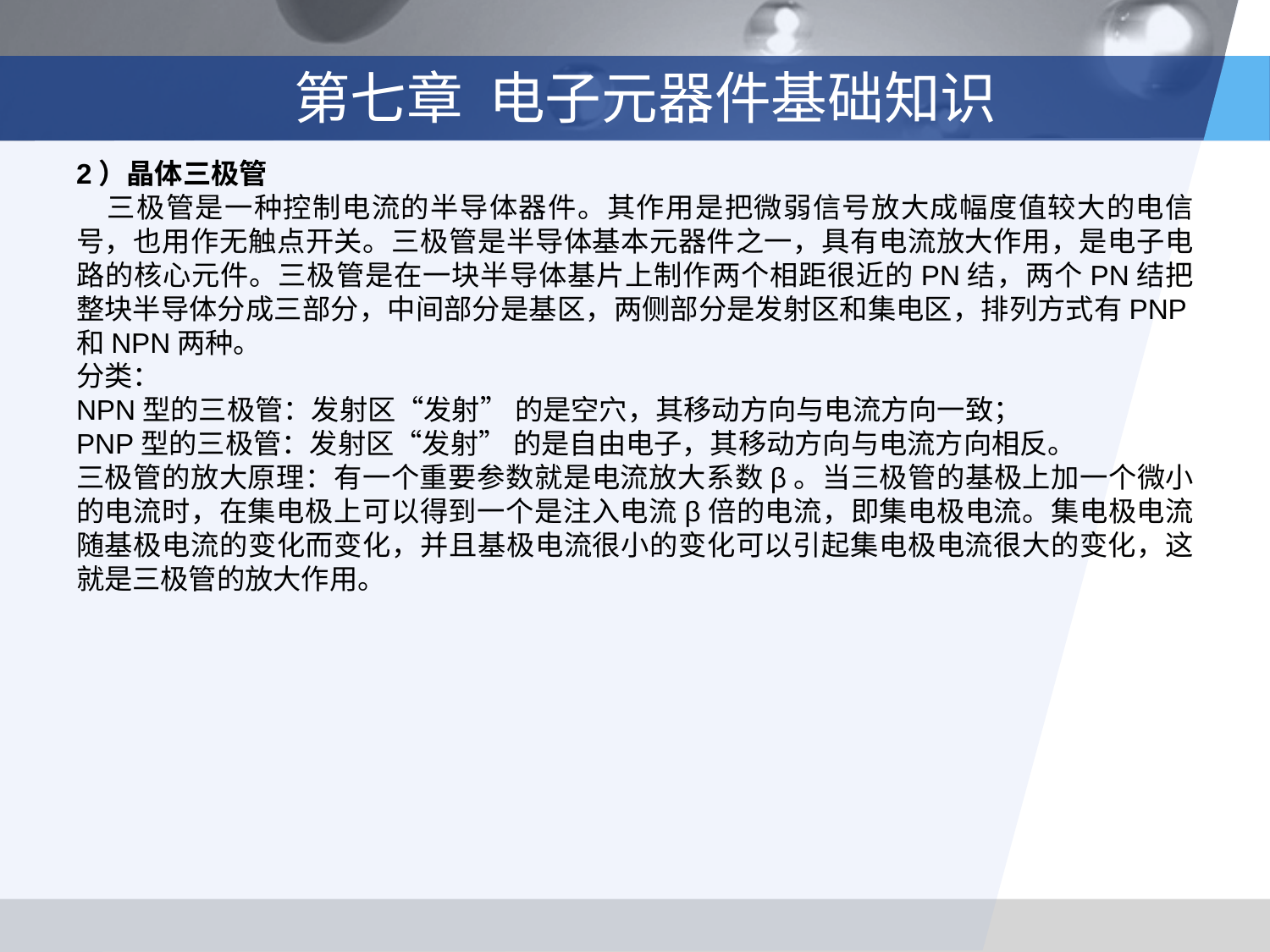

# 第七章  电子元器件基础知识
2）晶体三极管
   三极管是一种控制电流的半导体器件。其作用是把微弱信号放大成幅度值较大的电信号，也用作无触点开关。三极管是半导体基本元器件之一，具有电流放大作用，是电子电路的核心元件。三极管是在一块半导体基片上制作两个相距很近的PN结，两个PN结把整块半导体分成三部分，中间部分是基区，两侧部分是发射区和集电区，排列方式有PNP和NPN两种。
分类：
NPN型的三极管：发射区“发射” 的是空穴，其移动方向与电流方向一致；
PNP型的三极管：发射区“发射” 的是自由电子，其移动方向与电流方向相反。
三极管的放大原理：有一个重要参数就是电流放大系数β。当三极管的基极上加一个微小的电流时，在集电极上可以得到一个是注入电流β倍的电流，即集电极电流。集电极电流随基极电流的变化而变化，并且基极电流很小的变化可以引起集电极电流很大的变化，这就是三极管的放大作用。